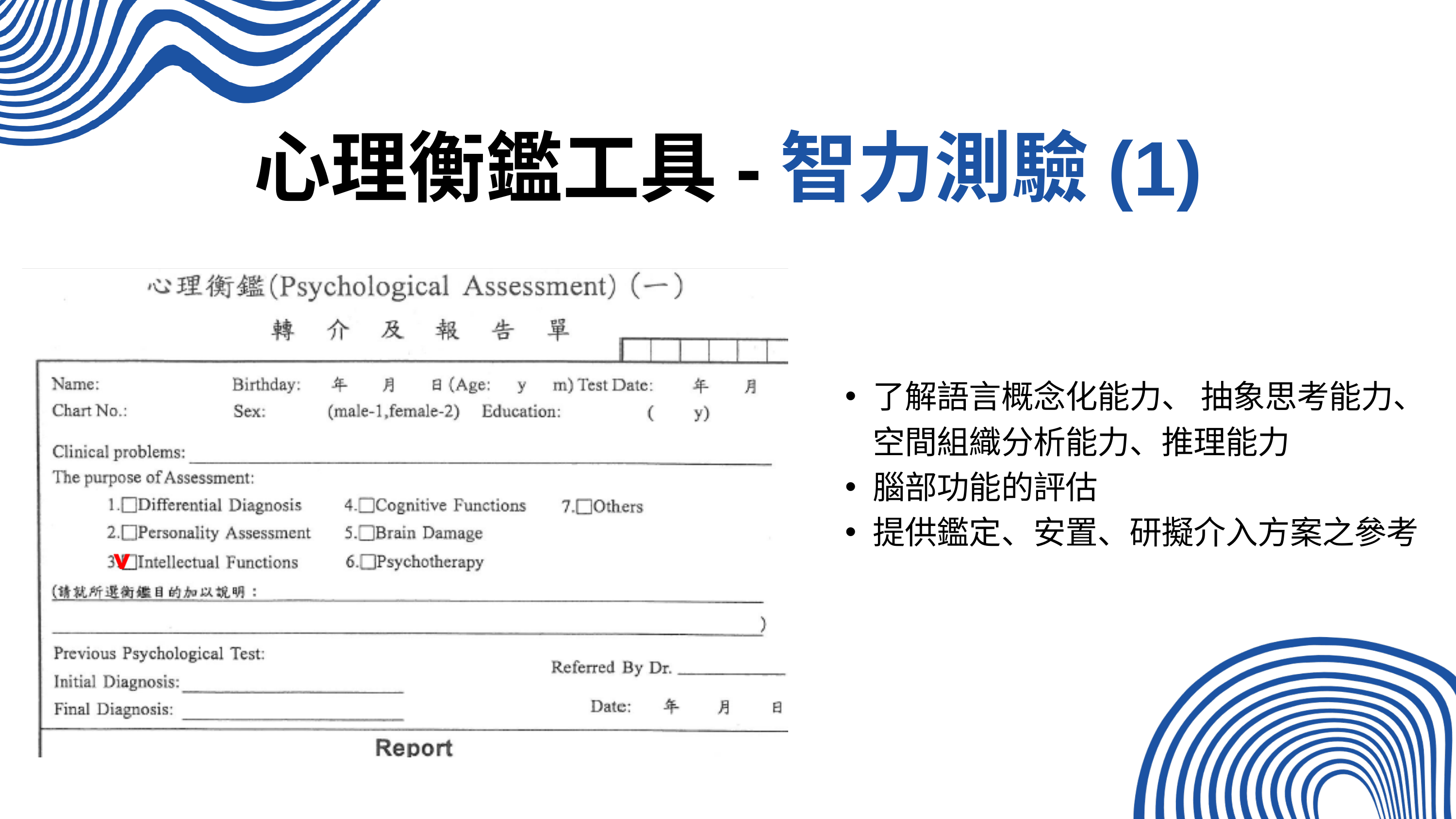

心理衡鑑工具-智力測驗(1)

了解語言概念化能力、 抽象思考能力、空間組織分析能力、推理能力
腦部功能的評估
提供鑑定、安置、研擬介入方案之參考